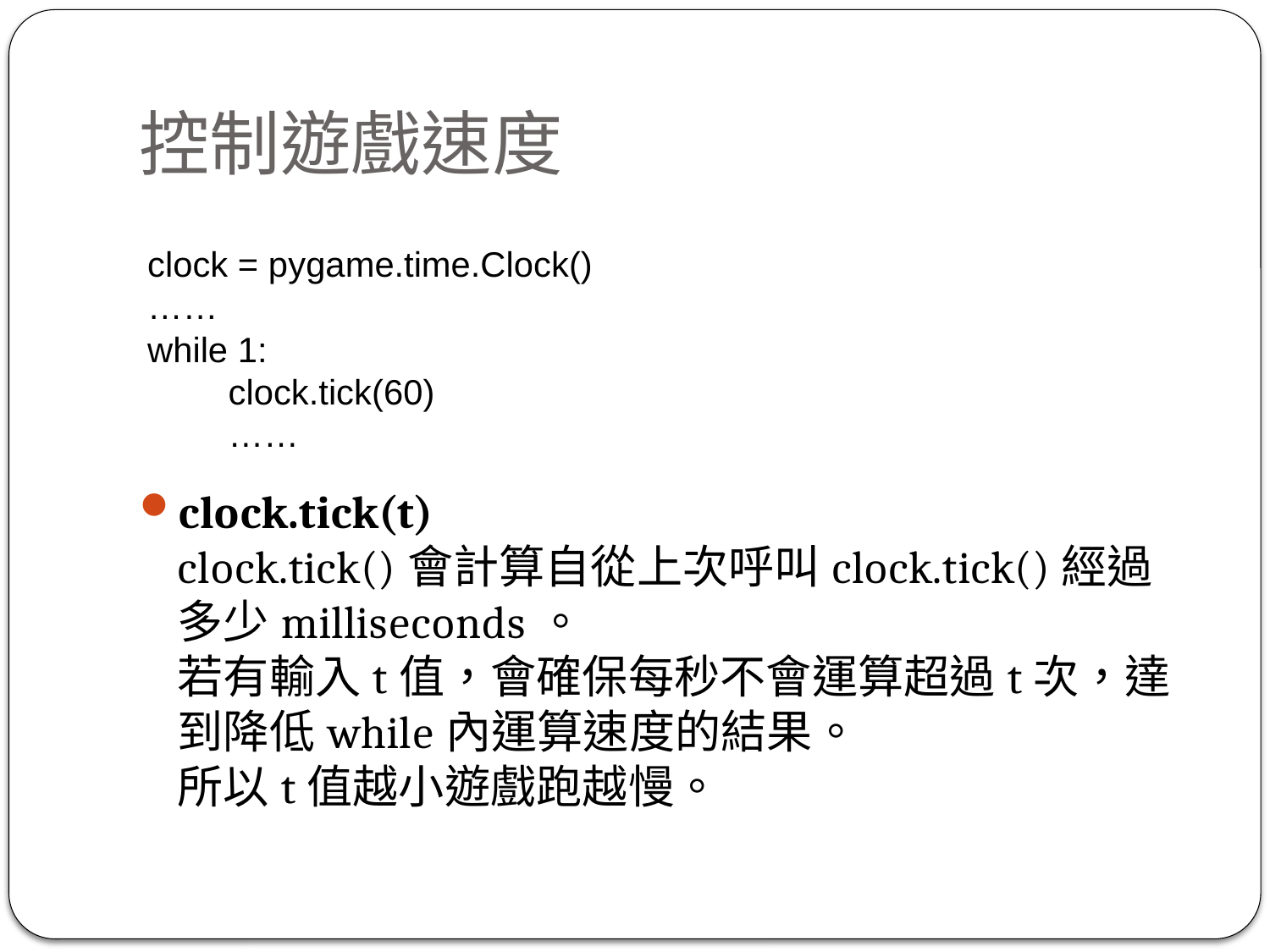

# 控制遊戲速度
clock = pygame.time.Clock()
……
while 1:
	clock.tick(60)
	……

clock.tick(t)
clock.tick()會計算自從上次呼叫clock.tick()經過多少milliseconds。
若有輸入t值，會確保每秒不會運算超過t次，達到降低while內運算速度的結果。
所以t值越小遊戲跑越慢。